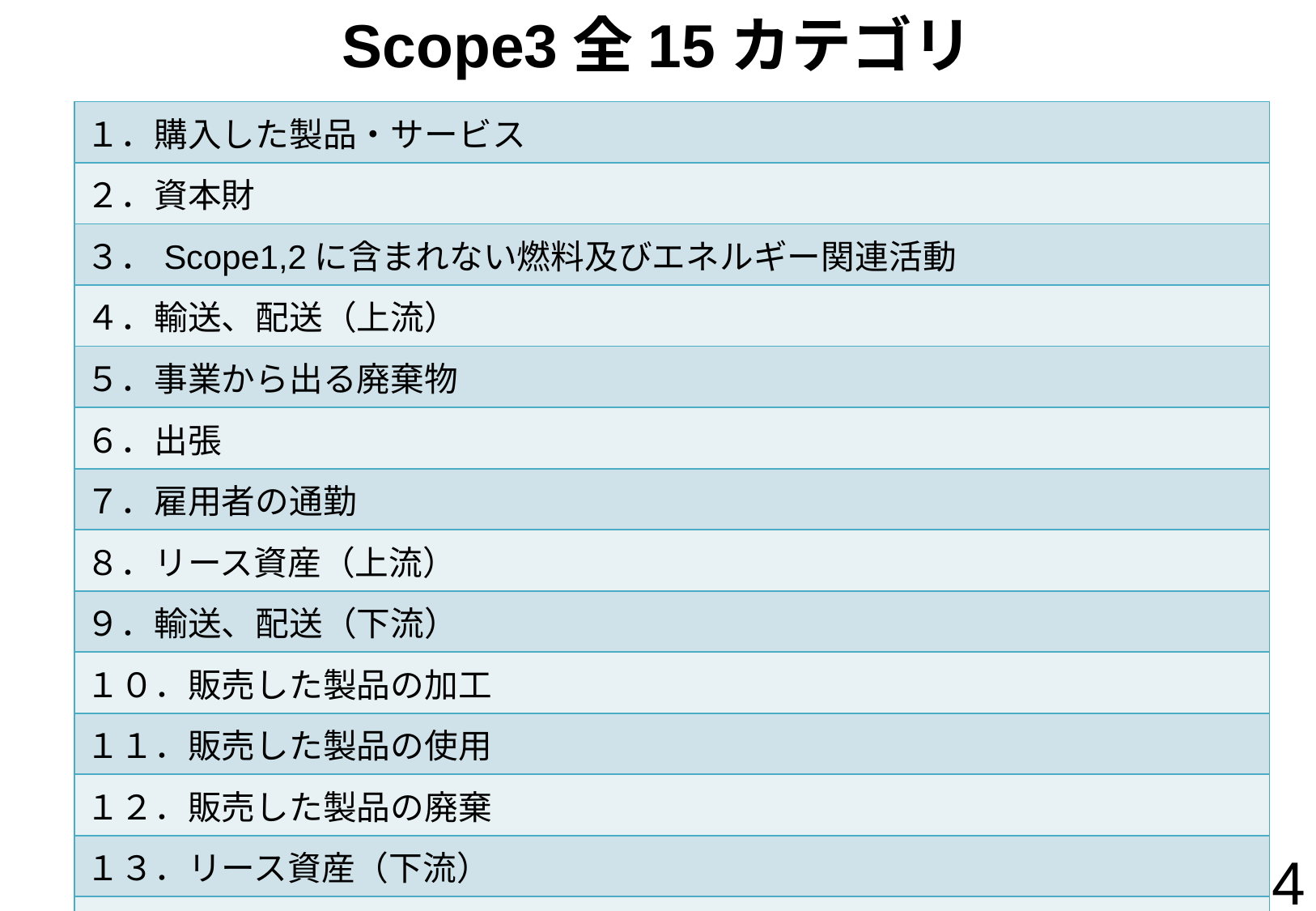

# Scope3全15カテゴリ
| １．購入した製品・サービス |
| --- |
| ２．資本財 |
| ３．Scope1,2に含まれない燃料及びエネルギー関連活動 |
| ４．輸送、配送（上流） |
| ５．事業から出る廃棄物 |
| ６．出張 |
| ７．雇用者の通勤 |
| ８．リース資産（上流） |
| ９．輸送、配送（下流） |
| １０．販売した製品の加工 |
| １１．販売した製品の使用 |
| １２．販売した製品の廃棄 |
| １３．リース資産（下流） |
| １４．フランチャイズ |
| １５．投資 |
4